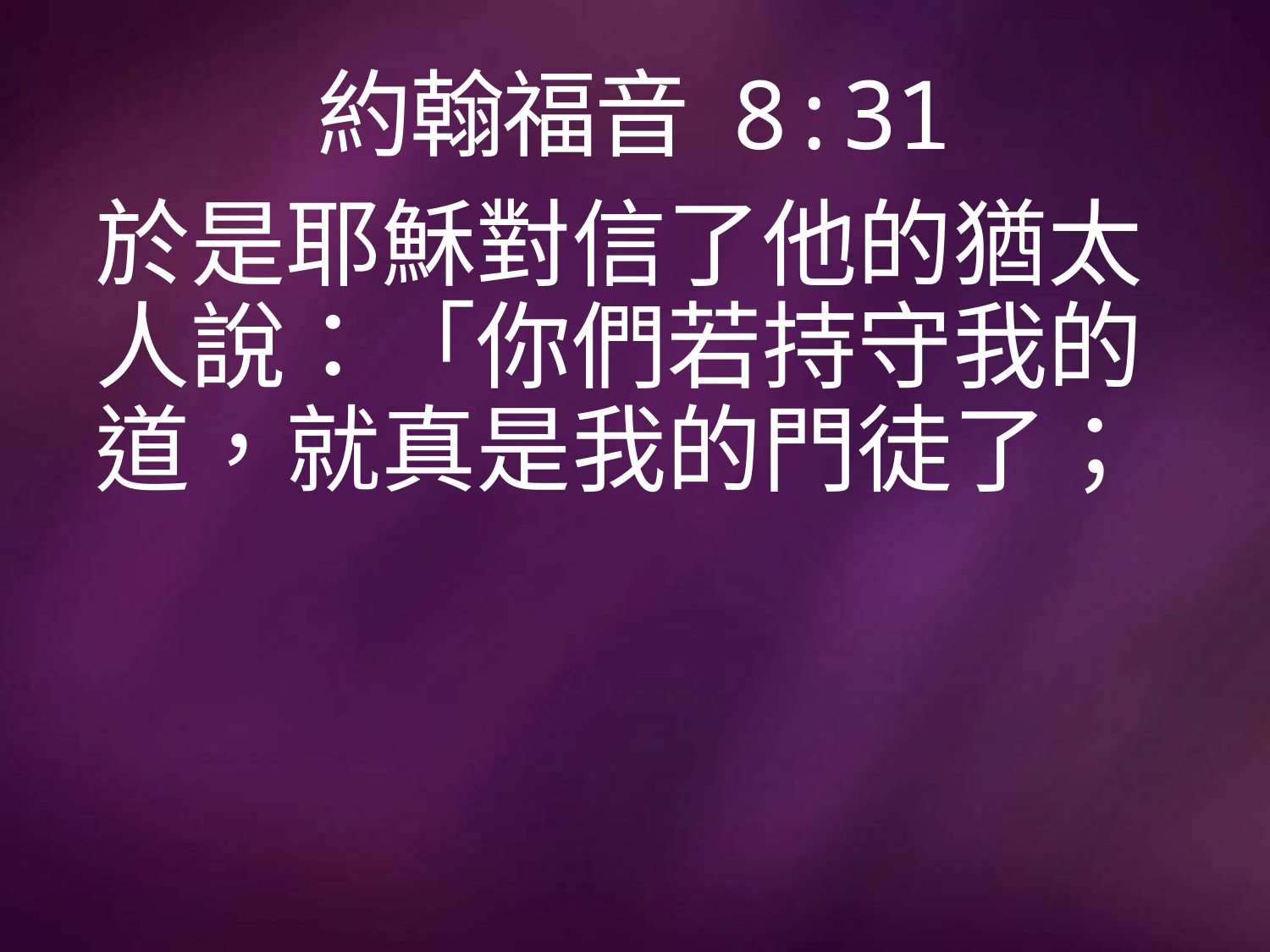

# 約翰福音 8:31
於是耶穌對信了他的猶太人說：「你們若持守我的道，就真是我的門徒了；